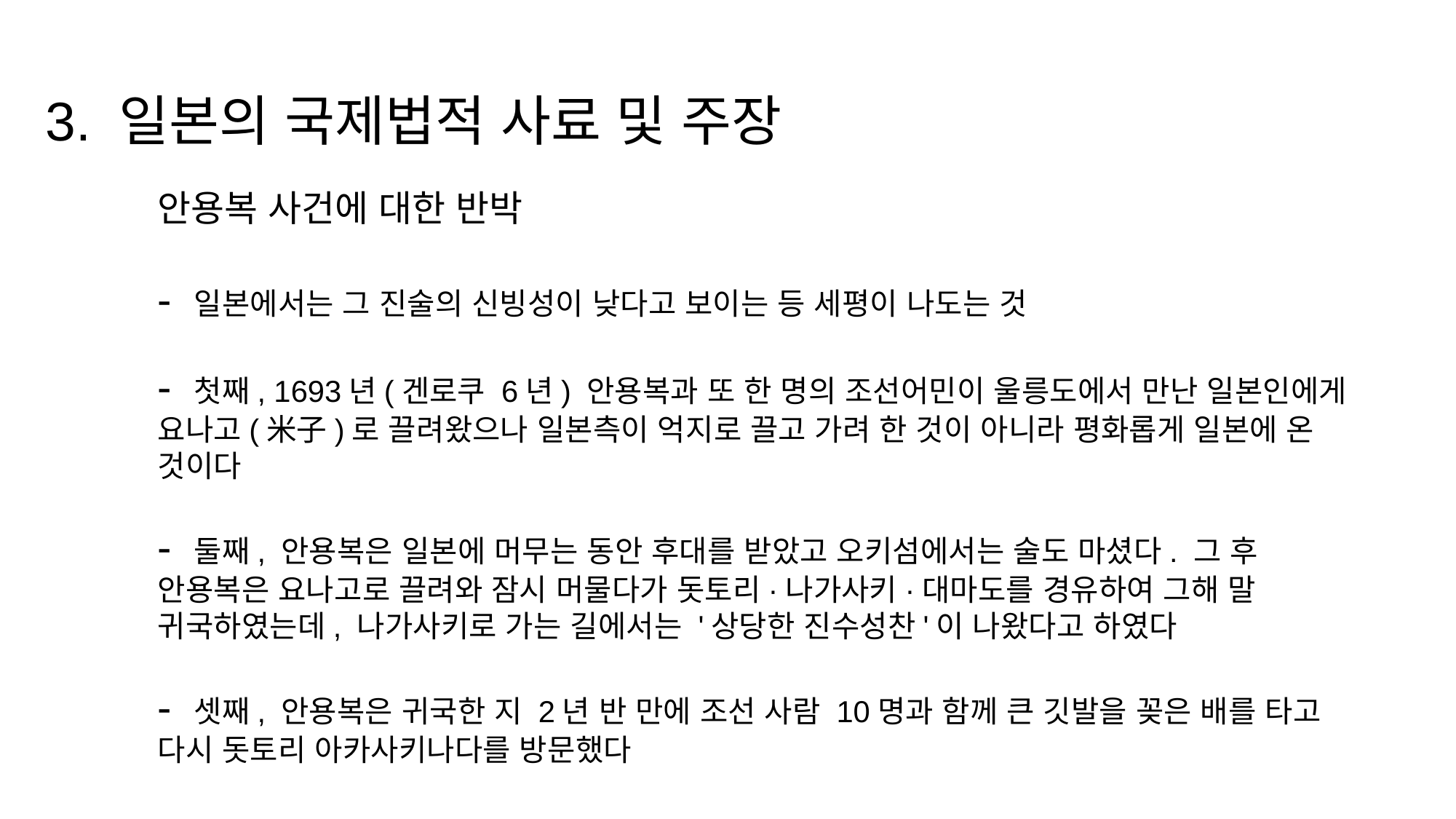

3. 일본의 국제법적 사료 및 주장
안용복 사건에 대한 반박

- 일본에서는 그 진술의 신빙성이 낮다고 보이는 등 세평이 나도는 것

- 첫째, 1693년(겐로쿠 6년) 안용복과 또 한 명의 조선어민이 울릉도에서 만난 일본인에게 요나고(米子)로 끌려왔으나 일본측이 억지로 끌고 가려 한 것이 아니라 평화롭게 일본에 온 것이다

- 둘째, 안용복은 일본에 머무는 동안 후대를 받았고 오키섬에서는 술도 마셨다. 그 후 안용복은 요나고로 끌려와 잠시 머물다가 돗토리·나가사키·대마도를 경유하여 그해 말 귀국하였는데, 나가사키로 가는 길에서는 '상당한 진수성찬'이 나왔다고 하였다

- 셋째, 안용복은 귀국한 지 2년 반 만에 조선 사람 10명과 함께 큰 깃발을 꽂은 배를 타고 다시 돗토리 아카사키나다를 방문했다